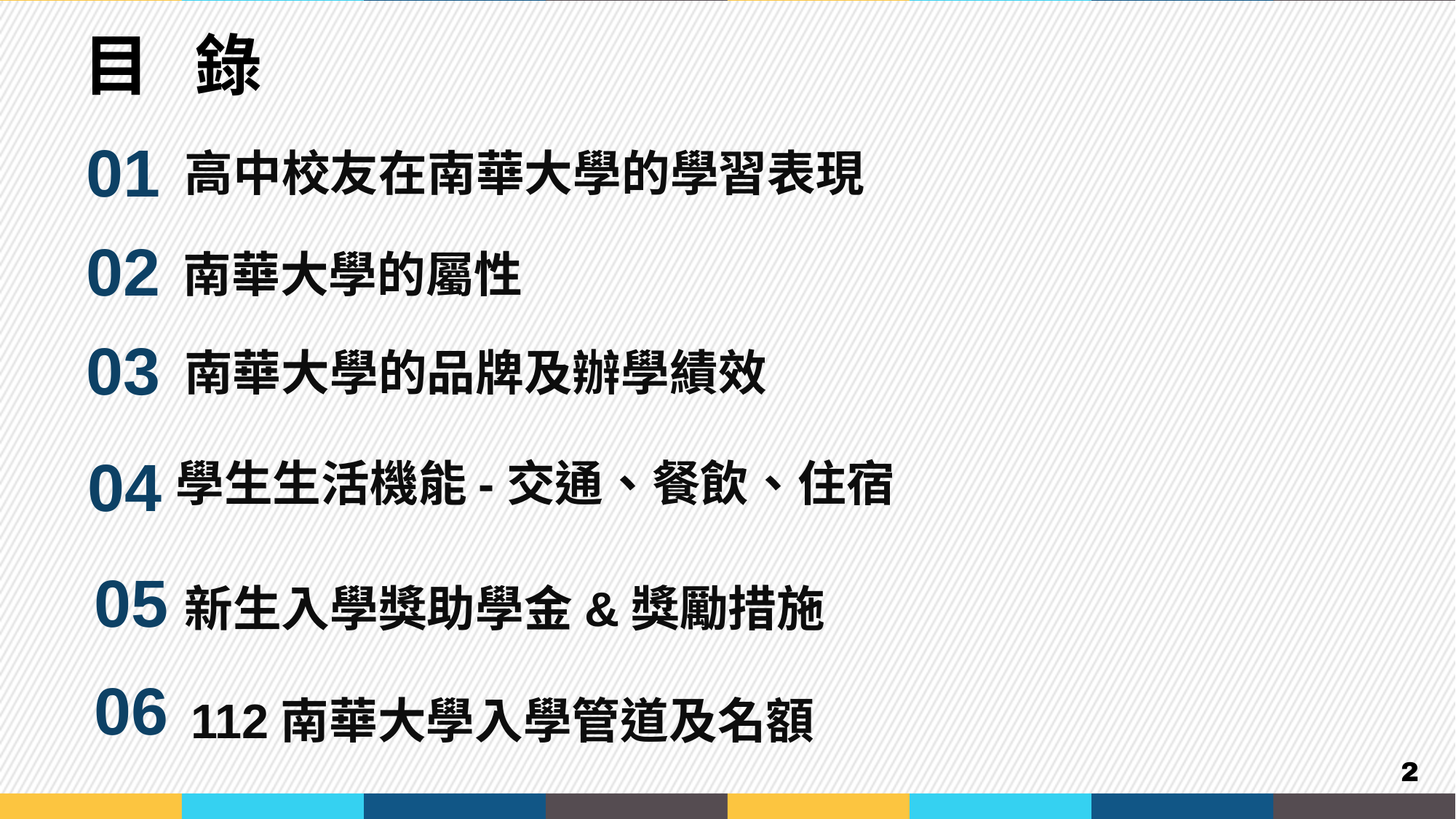

目   錄
01
高中校友在南華大學的學習表現
02
南華大學的屬性
03
南華大學的品牌及辦學績效
04
學生生活機能-交通、餐飲、住宿
05
新生入學獎助學金&獎勵措施
06
112南華大學入學管道及名額